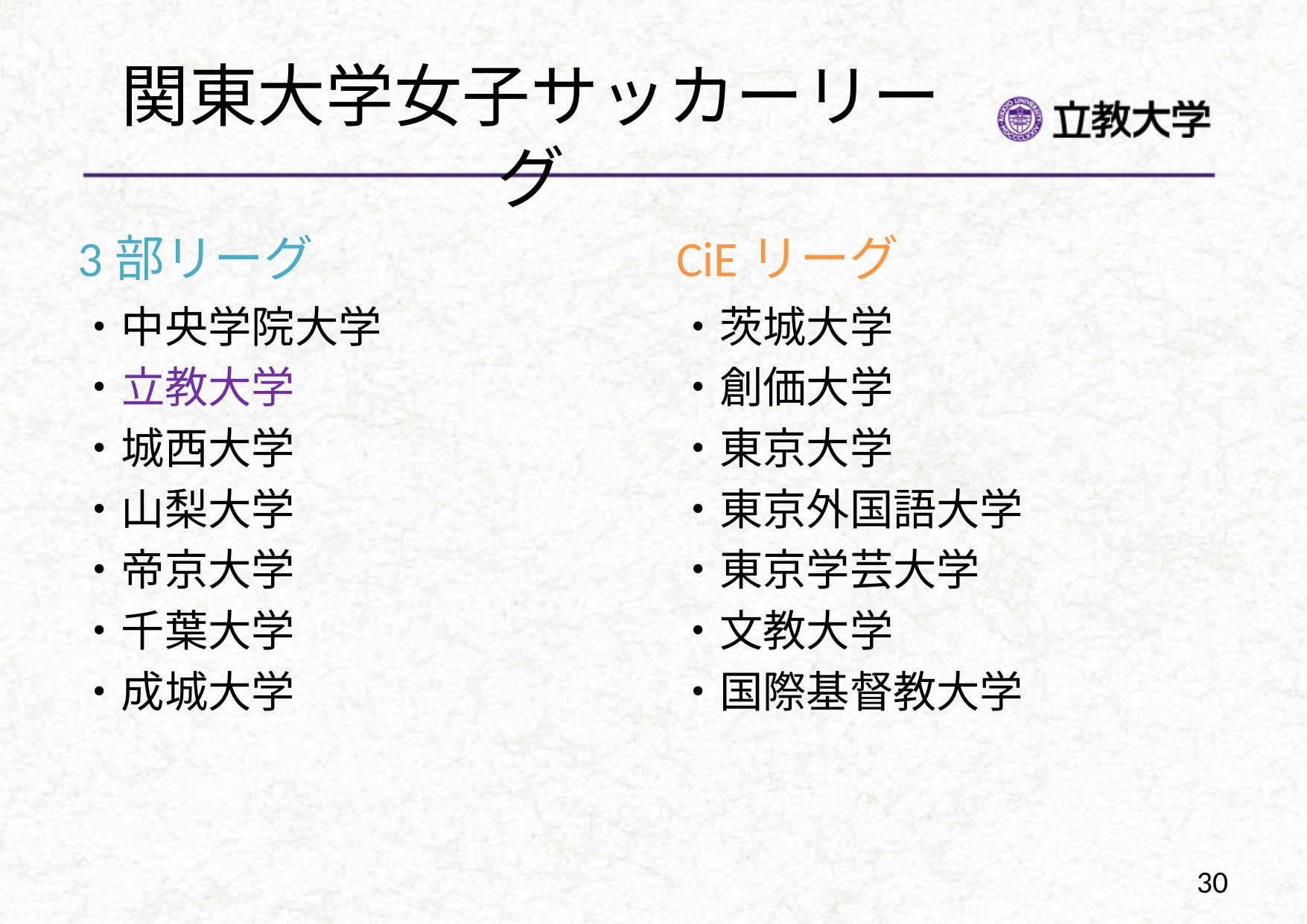

# 関東大学女子サッカーリーグ
3部リーグ
CiEリーグ
・中央学院大学
・立教大学
・城西大学
・山梨大学
・帝京大学
・千葉大学
・成城大学

・茨城大学
・創価大学
・東京大学
・東京外国語大学
・東京学芸大学
・文教大学
・国際基督教大学
30